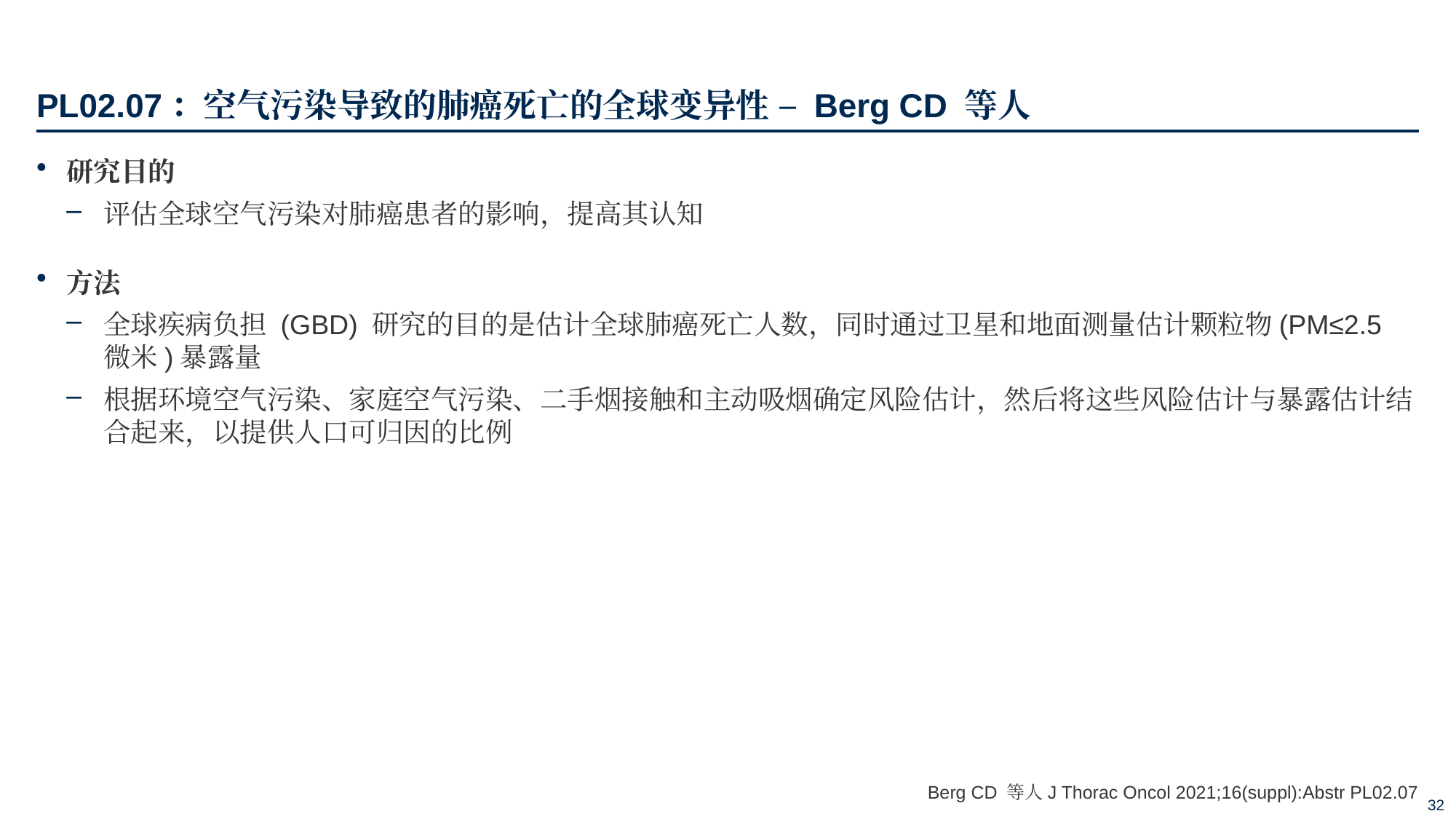

# PL02.07：空气污染导致的肺癌死亡的全球变异性 – Berg CD 等人
研究目的
评估全球空气污染对肺癌患者的影响，提高其认知
方法
全球疾病负担 (GBD) 研究的目的是估计全球肺癌死亡人数，同时通过卫星和地面测量估计颗粒物(PM≤2.5 微米)暴露量
根据环境空气污染、家庭空气污染、二手烟接触和主动吸烟确定风险估计，然后将这些风险估计与暴露估计结合起来，以提供人口可归因的比例
Berg CD 等人J Thorac Oncol 2021;16(suppl):Abstr PL02.07